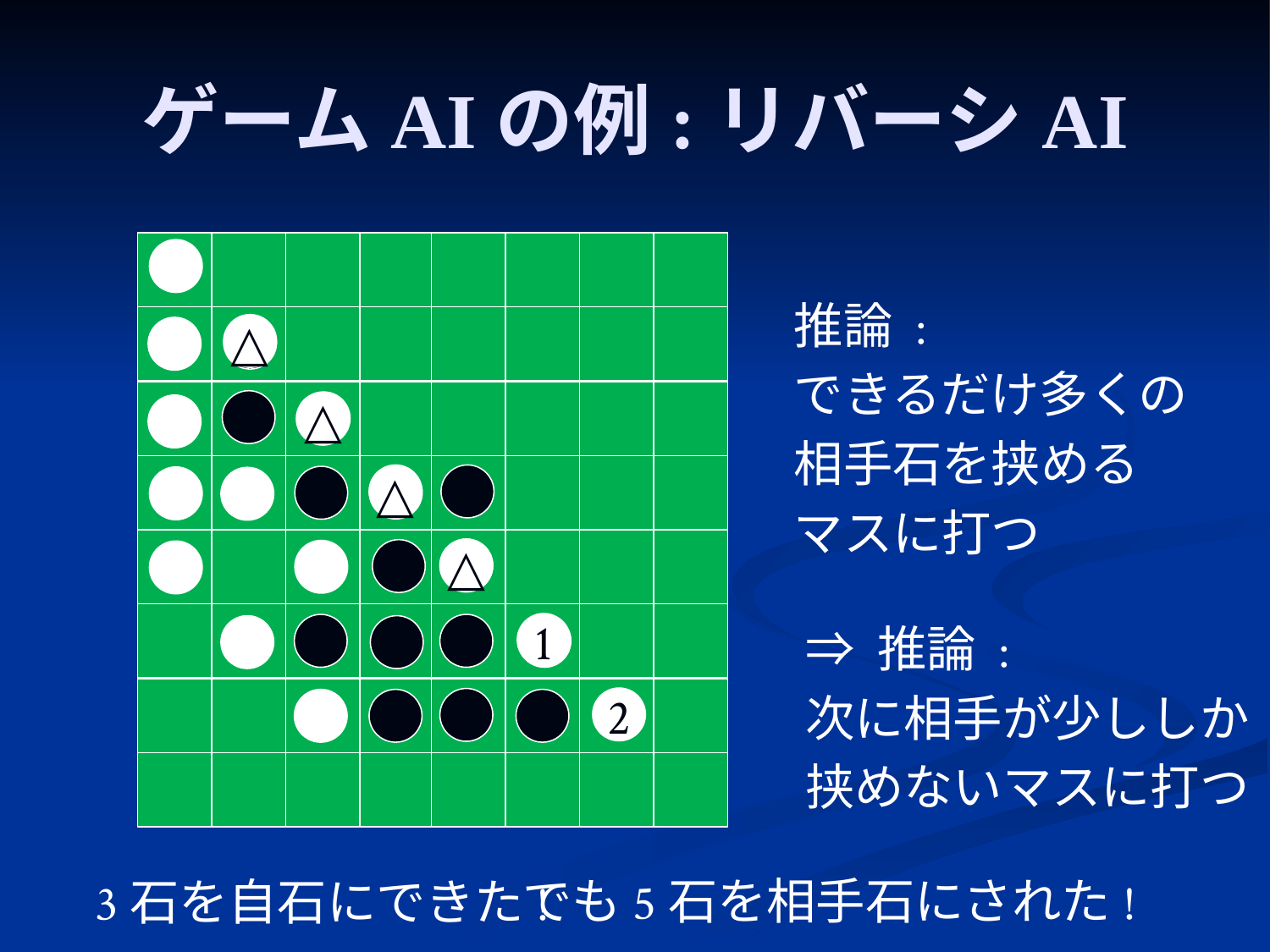

# ゲームAIの例:リバーシAI

推論 :
できるだけ多くの
相手石を挟める
マスに打つ
△
△
△
△
1

⇒ 推論 :
次に相手が少ししか
挟めないマスに打つ

1

2

でも5石を相手石にされた!
3石を自石にできた!